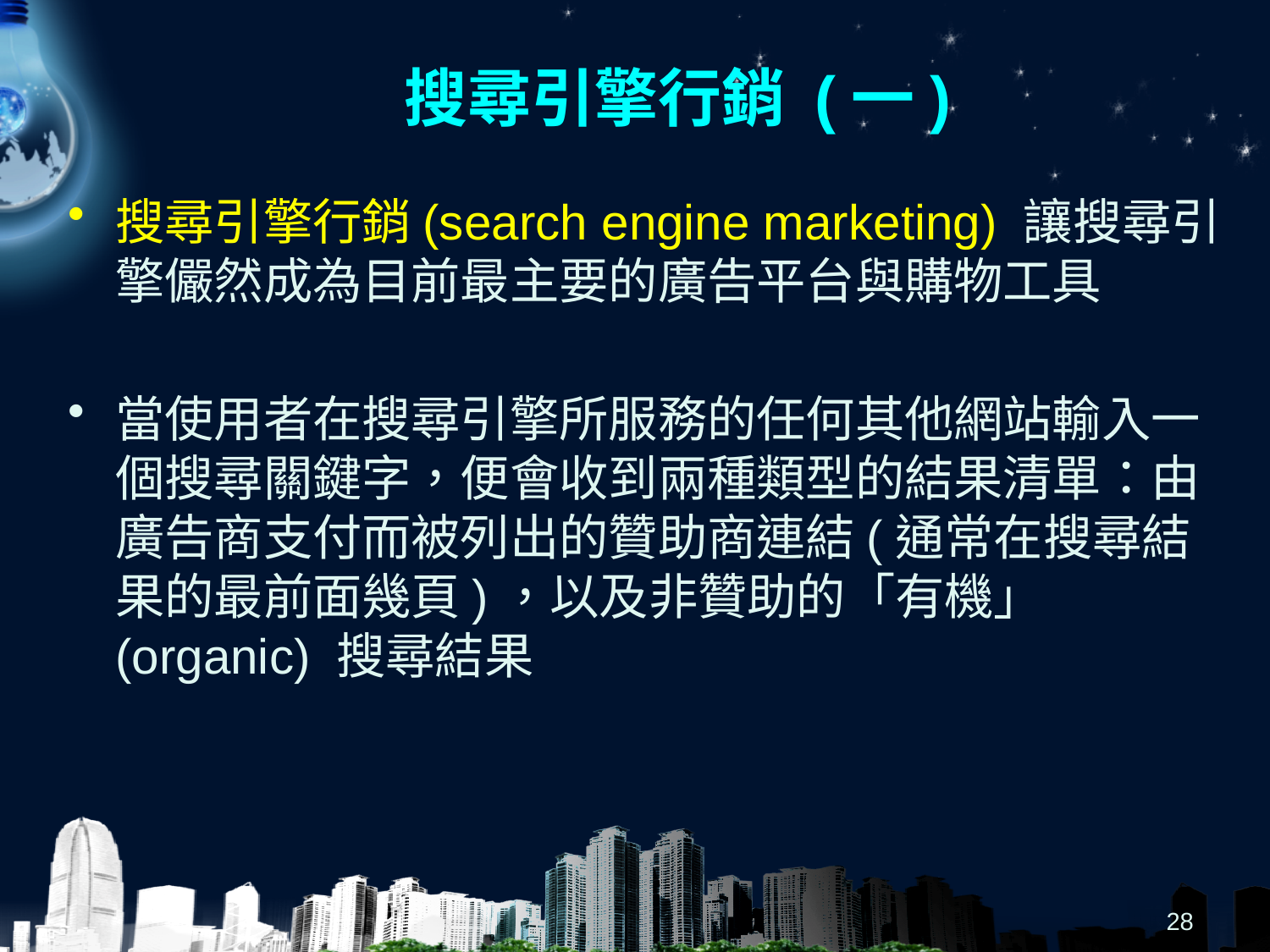

# 搜尋引擎行銷 (一)
搜尋引擎行銷(search engine marketing) 讓搜尋引擎儼然成為目前最主要的廣告平台與購物工具

當使用者在搜尋引擎所服務的任何其他網站輸入一個搜尋關鍵字，便會收到兩種類型的結果清單：由廣告商支付而被列出的贊助商連結(通常在搜尋結果的最前面幾頁)，以及非贊助的「有機」(organic) 搜尋結果
28